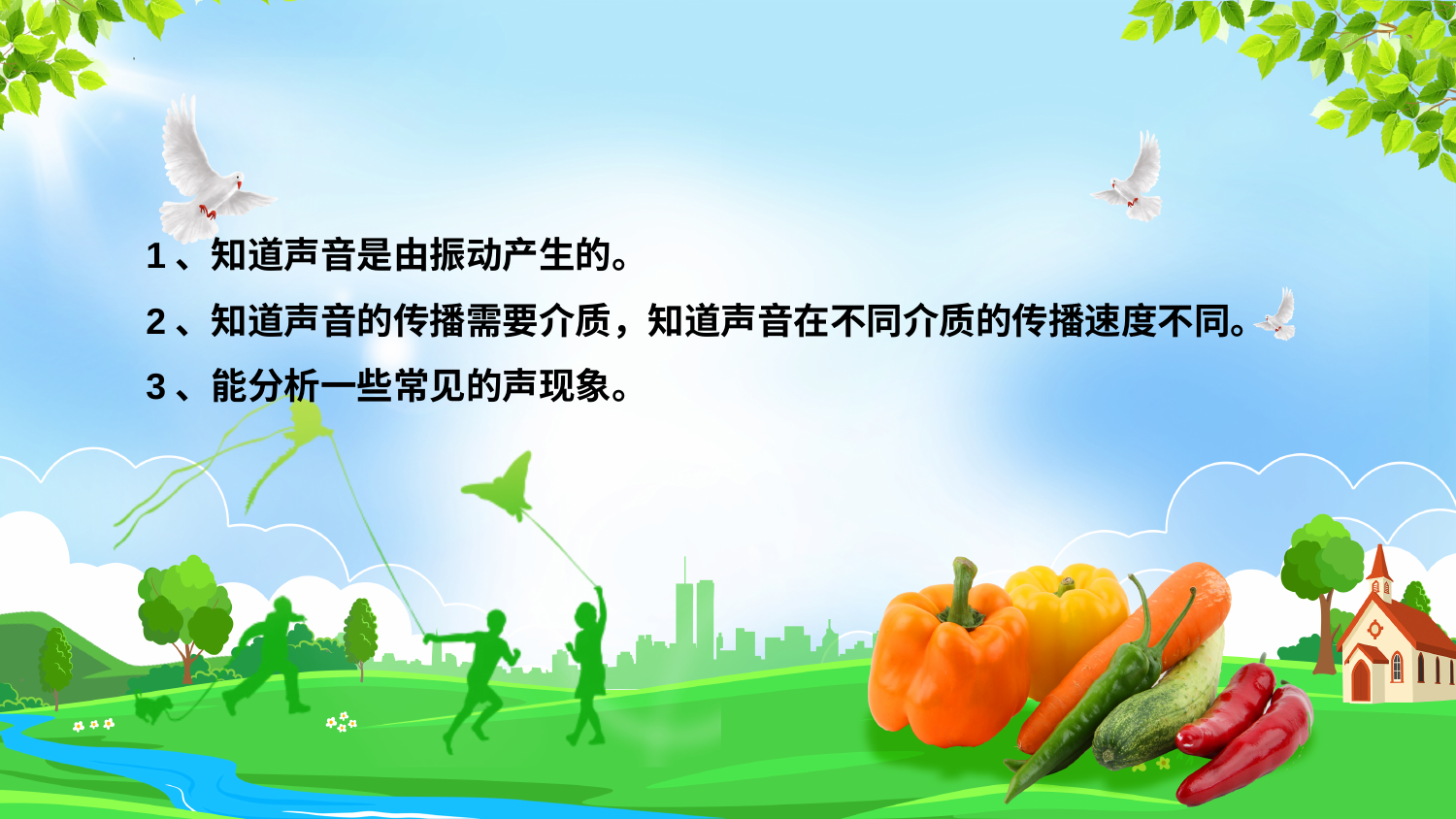

1、知道声音是由振动产生的。
2、知道声音的传播需要介质，知道声音在不同介质的传播速度不同。
3、能分析一些常见的声现象。